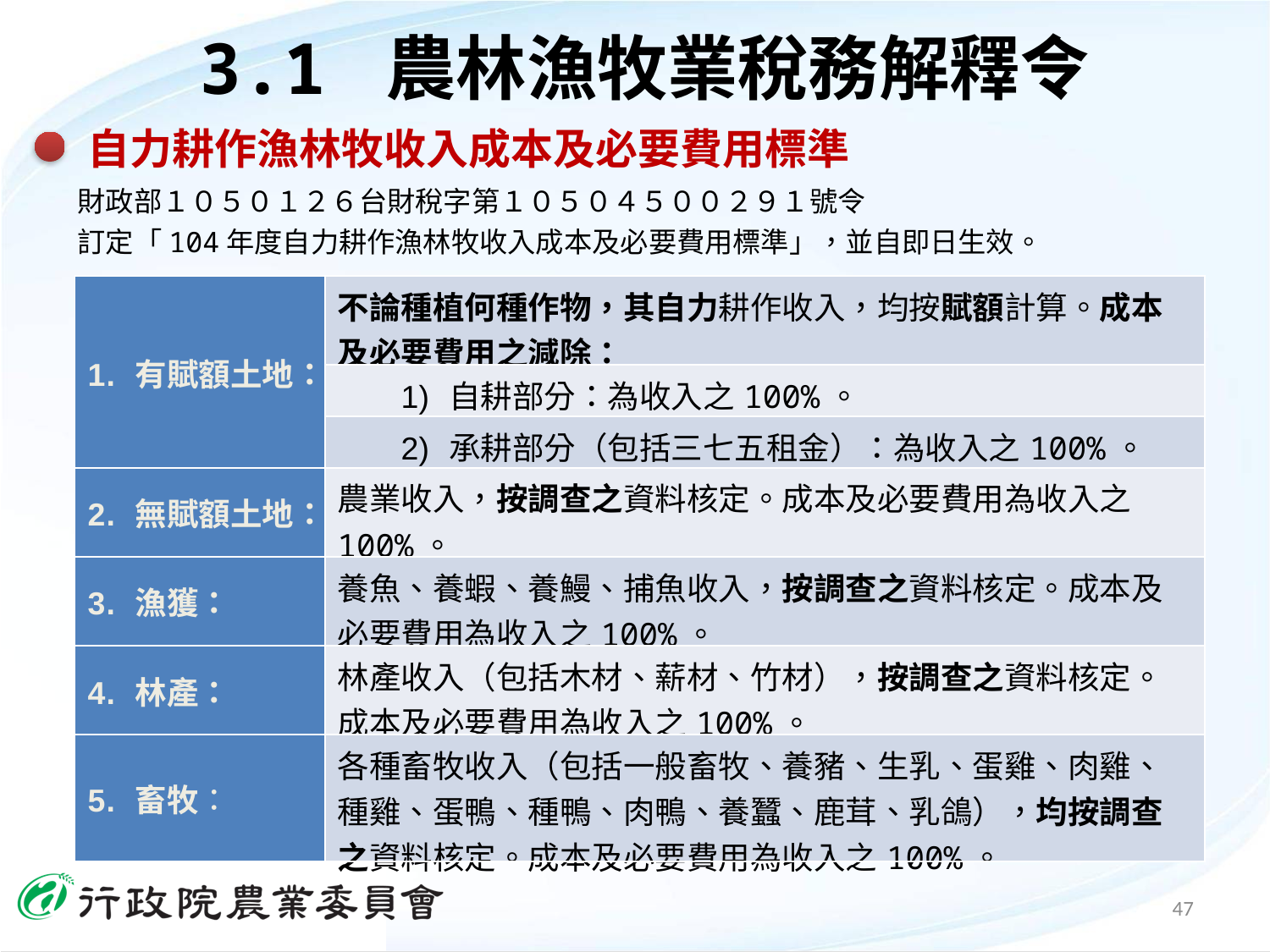

3.1 農林漁牧業稅務解釋令
自力耕作漁林牧收入成本及必要費用標準

財政部１０５０１２６台財稅字第１０５０４５００２９１號令
訂定「104年度自力耕作漁林牧收入成本及必要費用標準」，並自即日生效。

| 有賦額土地： | 不論種植何種作物，其自力耕作收入，均按賦額計算。成本及必要費用之減除： |
| --- | --- |
|  | 自耕部分：為收入之100%。 |
|  | 承耕部分（包括三七五租金）：為收入之100%。 |
| 無賦額土地： | 農業收入，按調查之資料核定。成本及必要費用為收入之100%。 |
| 漁獲： | 養魚、養蝦、養鰻、捕魚收入，按調查之資料核定。成本及必要費用為收入之100%。 |
| 林產： | 林產收入（包括木材、薪材、竹材），按調查之資料核定。成本及必要費用為收入之100%。 |
| 畜牧： | 各種畜牧收入（包括一般畜牧、養豬、生乳、蛋雞、肉雞、種雞、蛋鴨、種鴨、肉鴨、養蠶、鹿茸、乳鴿），均按調查之資料核定。成本及必要費用為收入之100%。 |
47